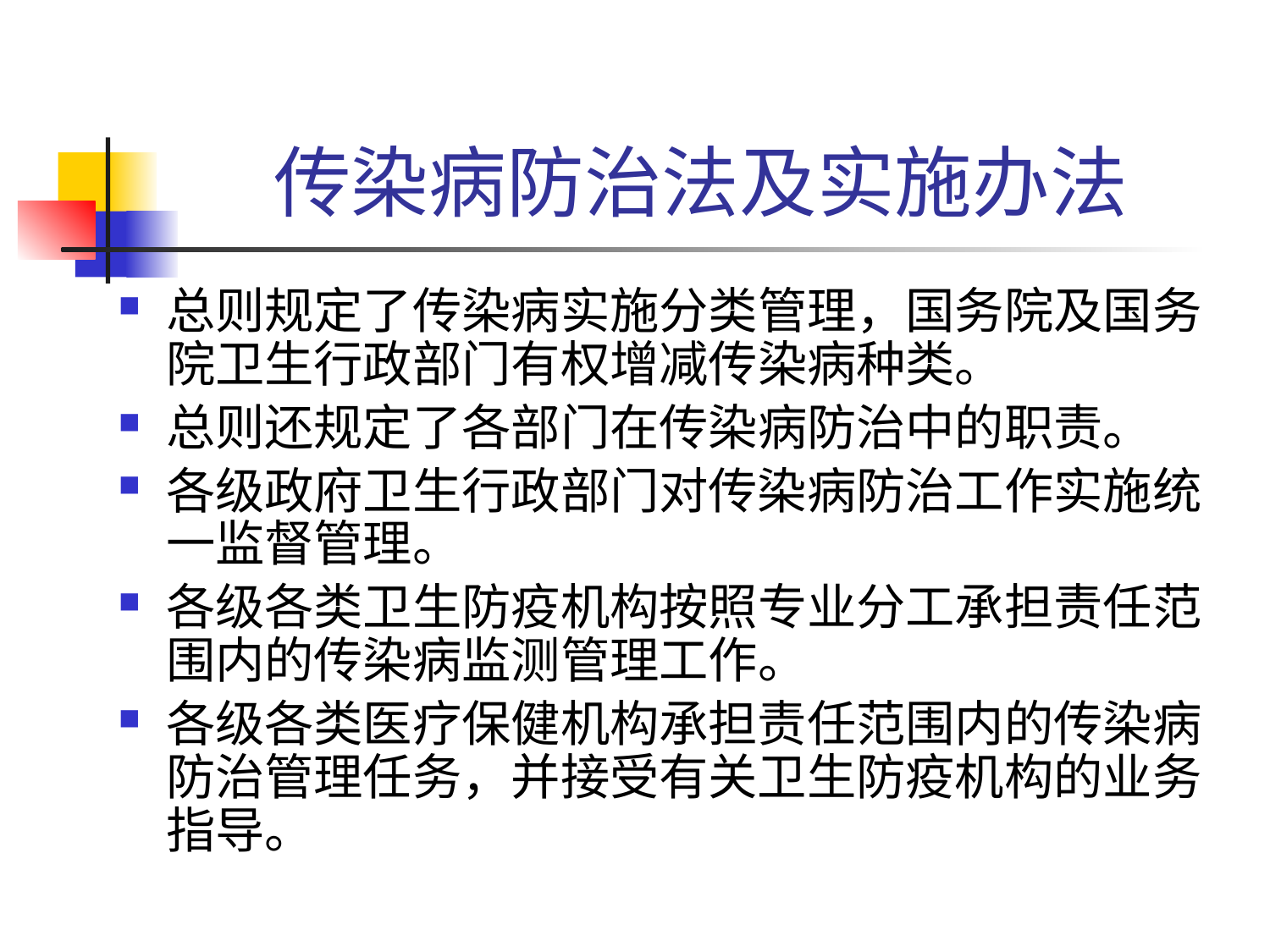

# 传染病防治法及实施办法
总则规定了传染病实施分类管理，国务院及国务院卫生行政部门有权增减传染病种类。
总则还规定了各部门在传染病防治中的职责。
各级政府卫生行政部门对传染病防治工作实施统一监督管理。
各级各类卫生防疫机构按照专业分工承担责任范围内的传染病监测管理工作。
各级各类医疗保健机构承担责任范围内的传染病防治管理任务，并接受有关卫生防疫机构的业务指导。